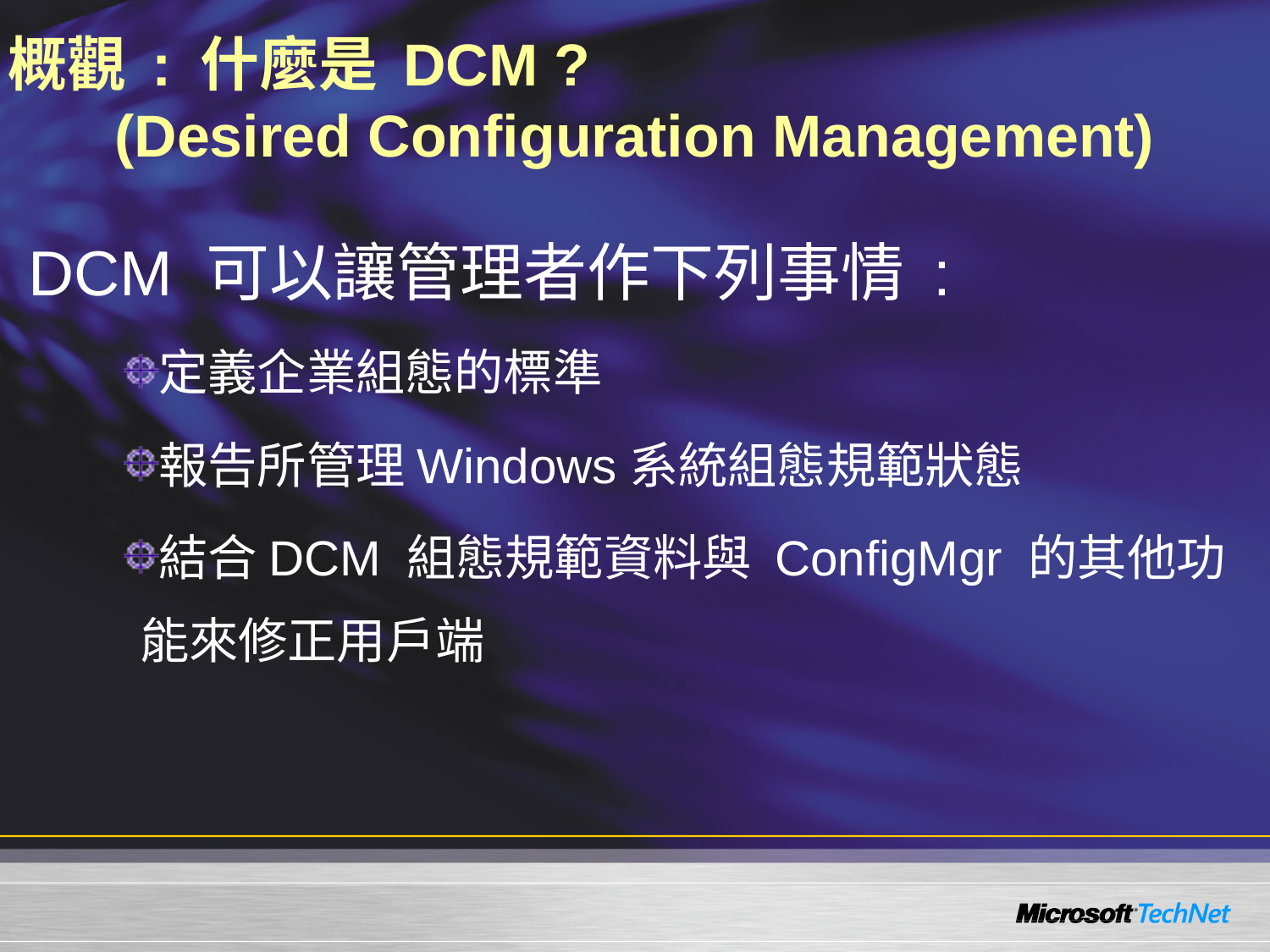

# 概觀 : 什麼是 DCM ? (Desired Configuration Management)
DCM 可以讓管理者作下列事情 :
定義企業組態的標準
報告所管理Windows系統組態規範狀態
結合DCM 組態規範資料與 ConfigMgr 的其他功能來修正用戶端